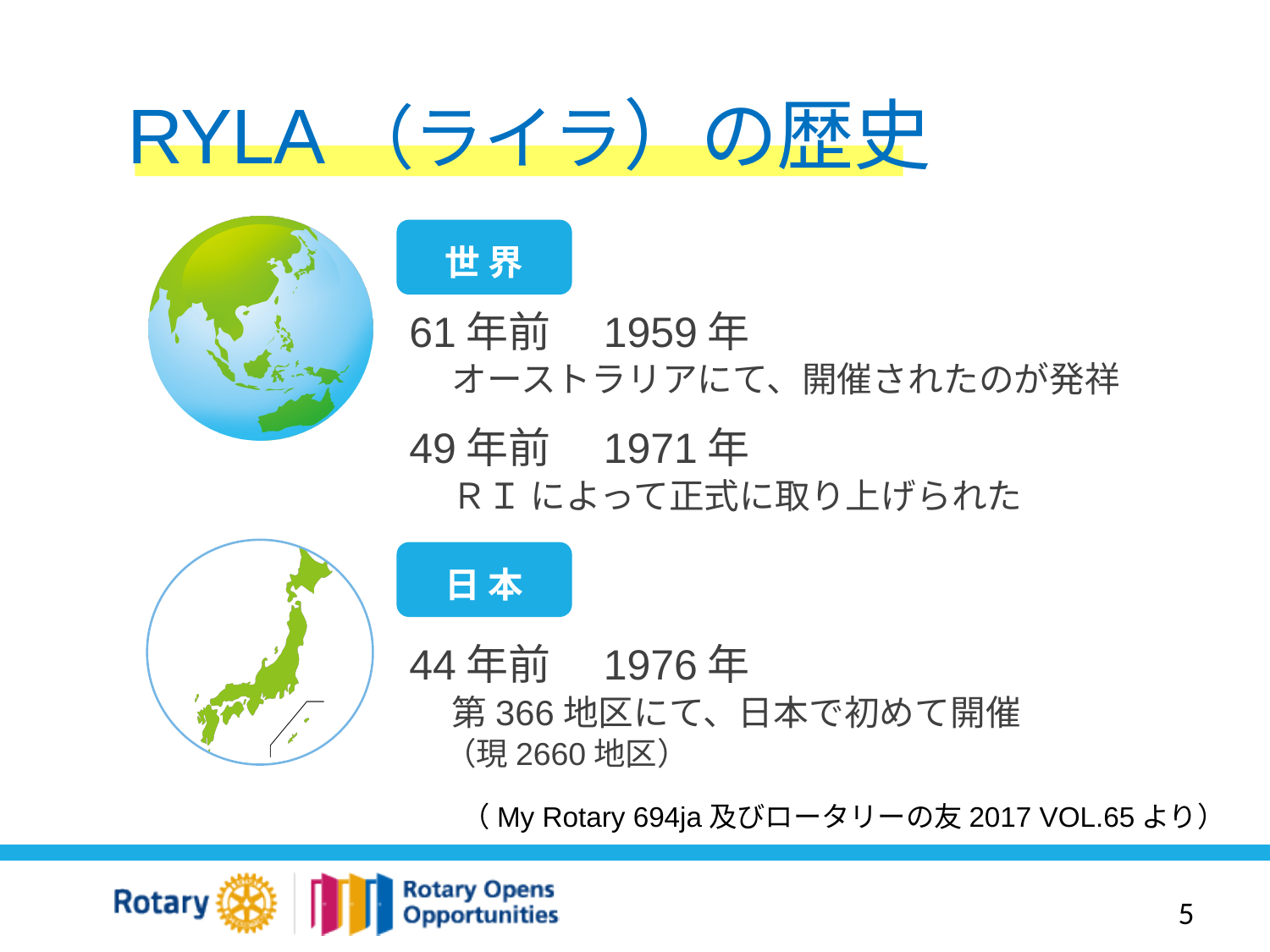

# RYLA（ライラ）の歴史

世 界
61年前　1959年
　オーストラリアにて、開催されたのが発祥
49年前　1971年
　ＲＩ によって正式に取り上げられた

日 本
44年前　1976年
　第366地区にて、日本で初めて開催
　（現2660地区）

（My Rotary 694ja及びロータリーの友2017 VOL.65より）